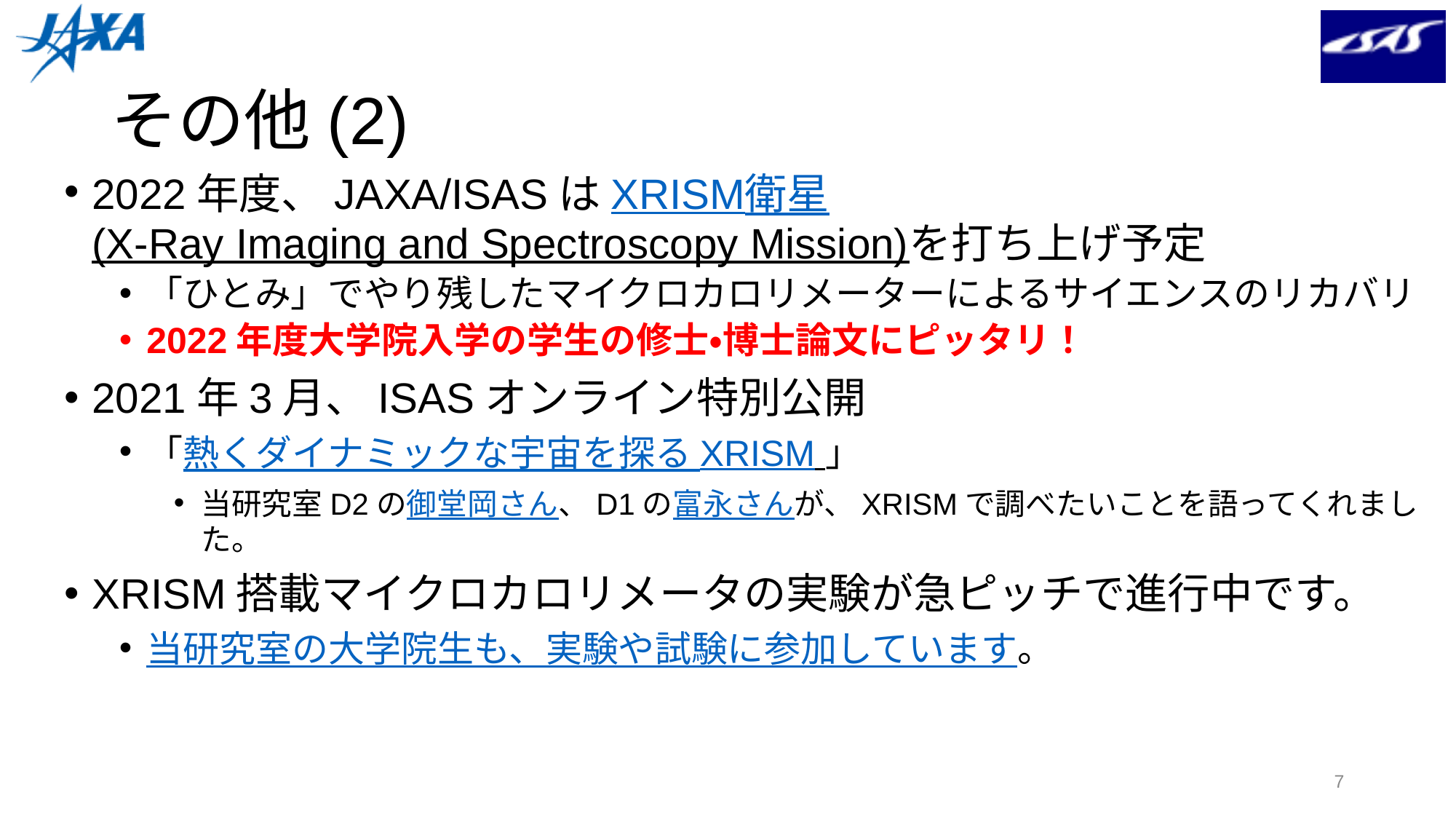

# その他(2)
2022年度、JAXA/ISASはXRISM衛星(X-Ray Imaging and Spectroscopy Mission)を打ち上げ予定
「ひとみ」でやり残したマイクロカロリメーターによるサイエンスのリカバリ
2022年度大学院入学の学生の修士・博士論文にピッタリ！
2021年3月、ISASオンライン特別公開
「熱くダイナミックな宇宙を探る XRISM 」
当研究室D2の御堂岡さん、D1の富永さんが、XRISMで調べたいことを語ってくれました。
XRISM搭載マイクロカロリメータの実験が急ピッチで進行中です。
当研究室の大学院生も、実験や試験に参加しています。
7